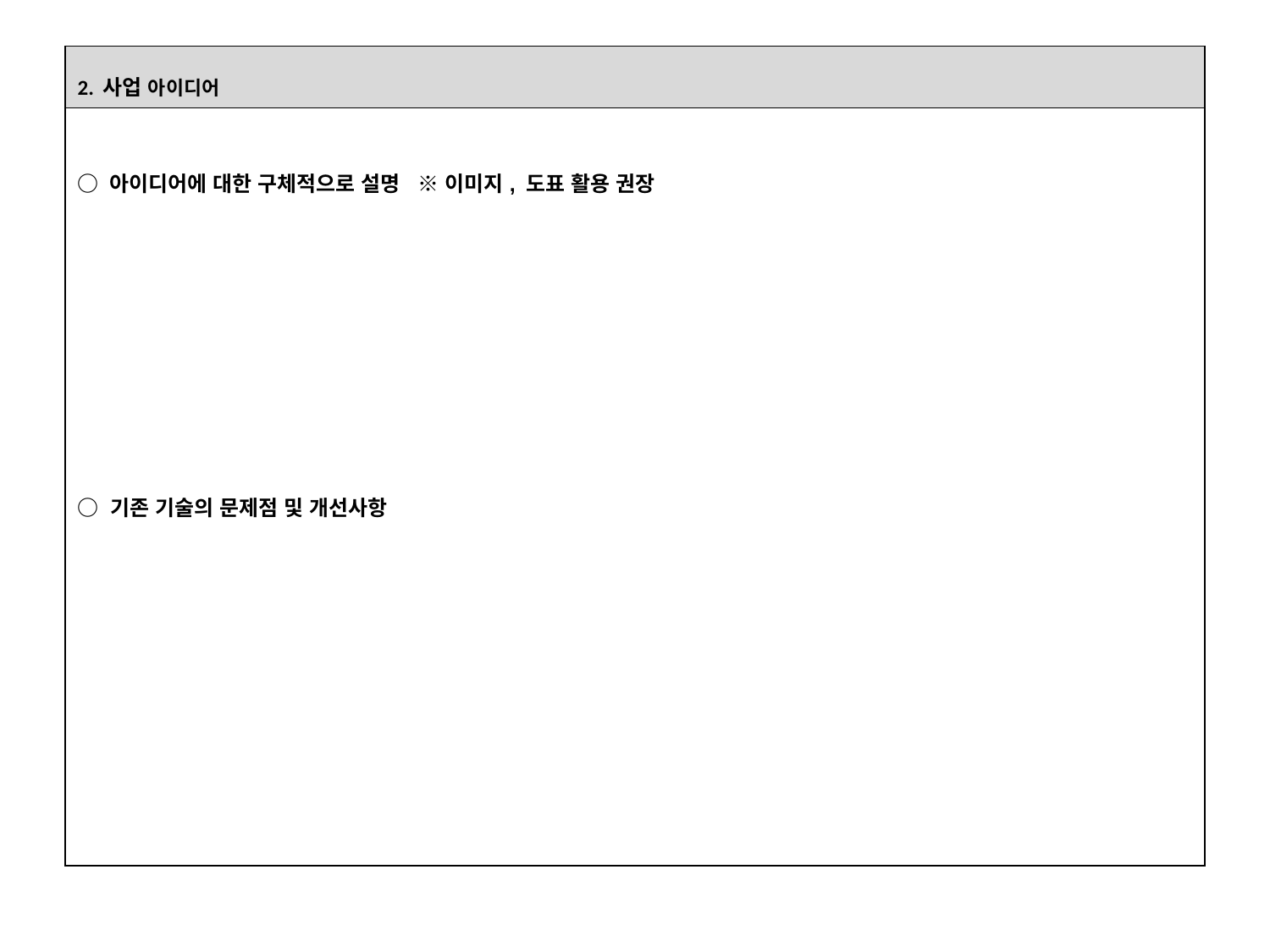

| 2. 사업 아이디어 |
| --- |
| ○ 아이디어에 대한 구체적으로 설명 ※ 이미지, 도표 활용 권장 ○ 기존 기술의 문제점 및 개선사항 |